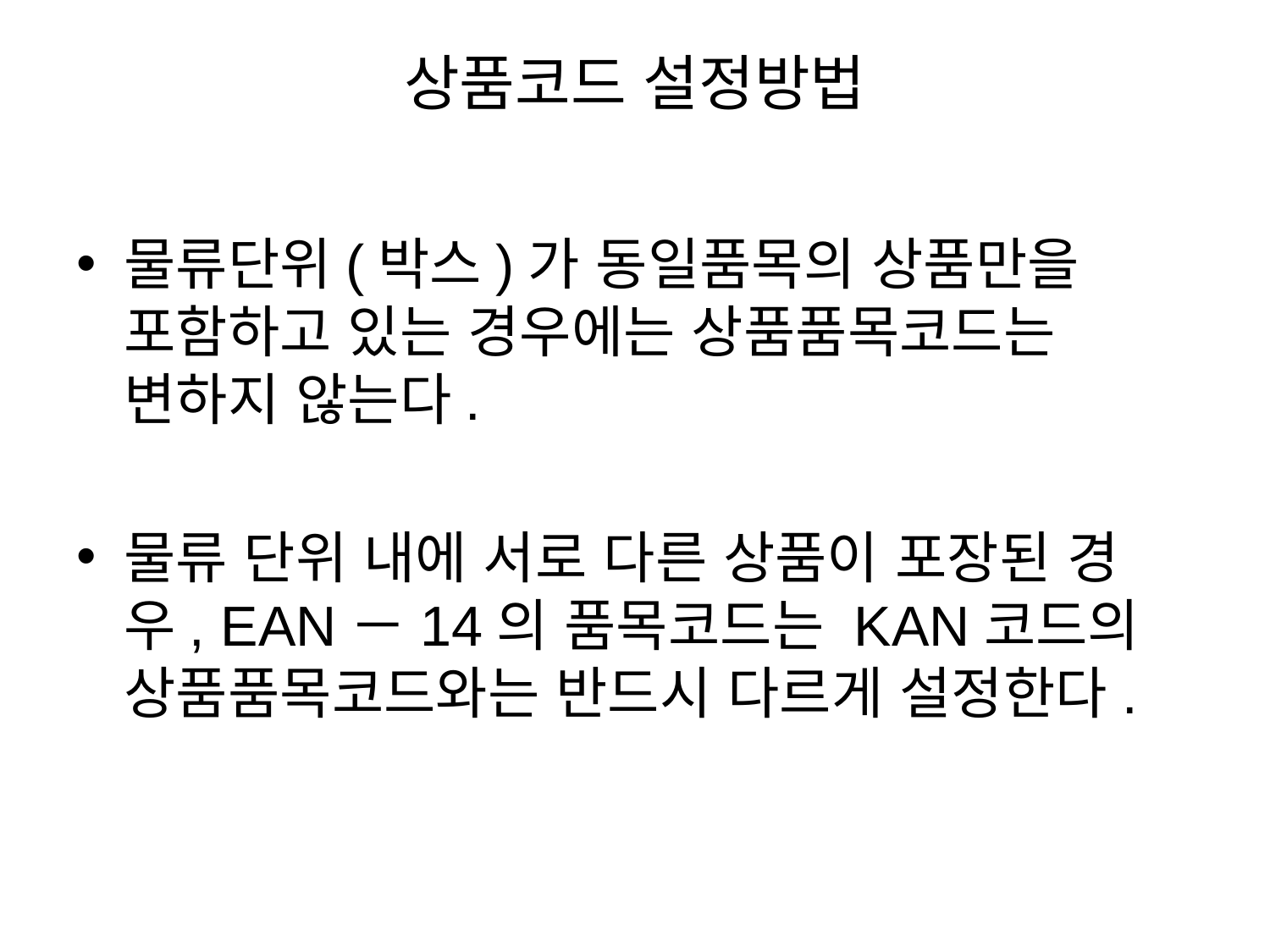

# 상품코드 설정방법
물류단위(박스)가 동일품목의 상품만을 포함하고 있는 경우에는 상품품목코드는 변하지 않는다.

물류 단위 내에 서로 다른 상품이 포장된 경우, EAN－14의 품목코드는 KAN코드의 상품품목코드와는 반드시 다르게 설정한다.